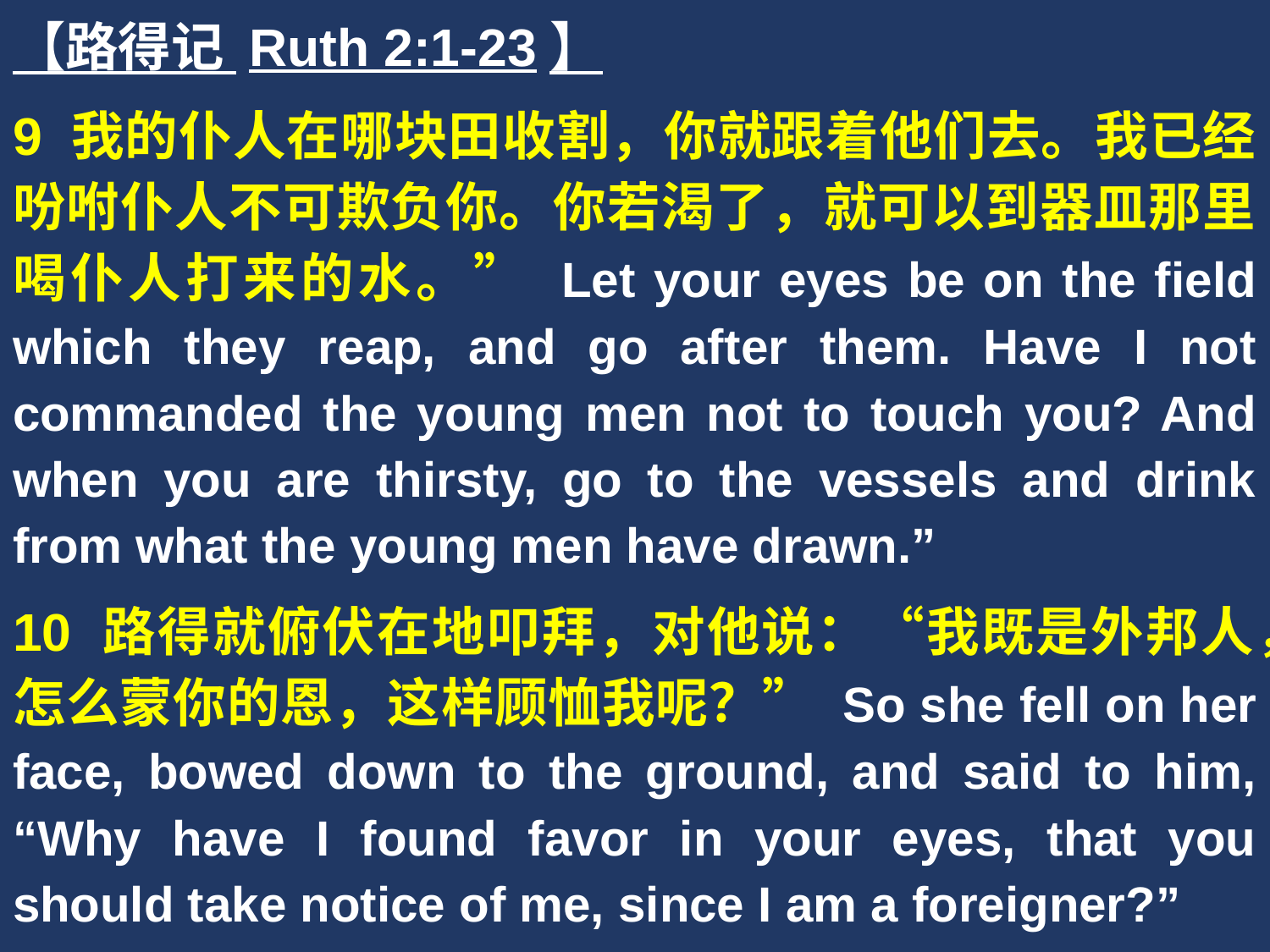

【路得记 Ruth 2:1-23】
9 我的仆人在哪块田收割，你就跟着他们去。我已经吩咐仆人不可欺负你。你若渴了，就可以到器皿那里喝仆人打来的水。” Let your eyes be on the field which they reap, and go after them. Have I not commanded the young men not to touch you? And when you are thirsty, go to the vessels and drink from what the young men have drawn.”
10 路得就俯伏在地叩拜，对他说：“我既是外邦人，怎么蒙你的恩，这样顾恤我呢？” So she fell on her face, bowed down to the ground, and said to him, “Why have I found favor in your eyes, that you should take notice of me, since I am a foreigner?”